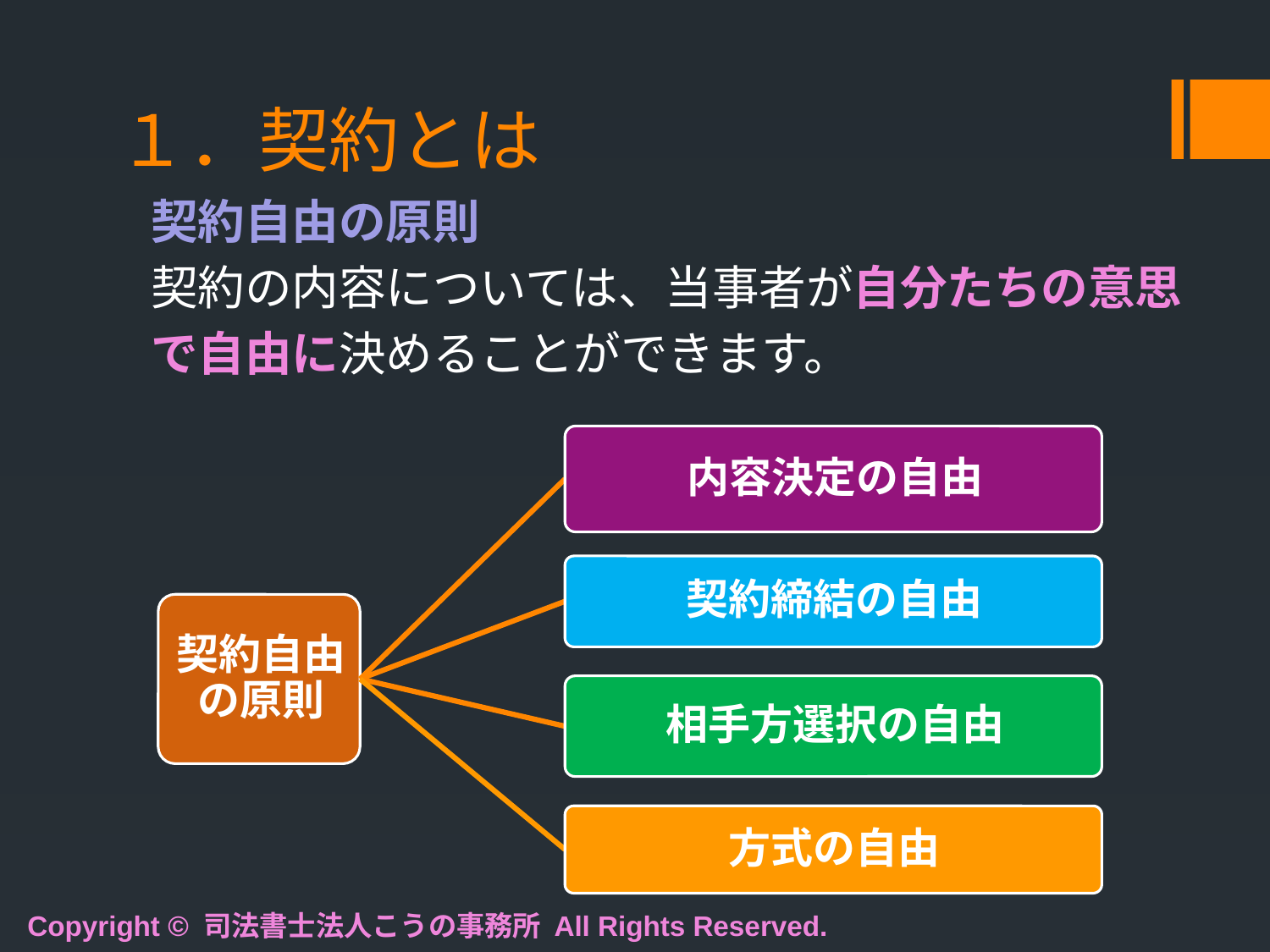

# １．契約とは
　　契約自由の原則
　　契約の内容については、当事者が自分たちの意思
　　で自由に決めることができます。
契約自由の原則

内容決定の自由

契約締結の自由

相手方選択の自由

方式の自由
Copyright © 司法書士法人こうの事務所 All Rights Reserved.